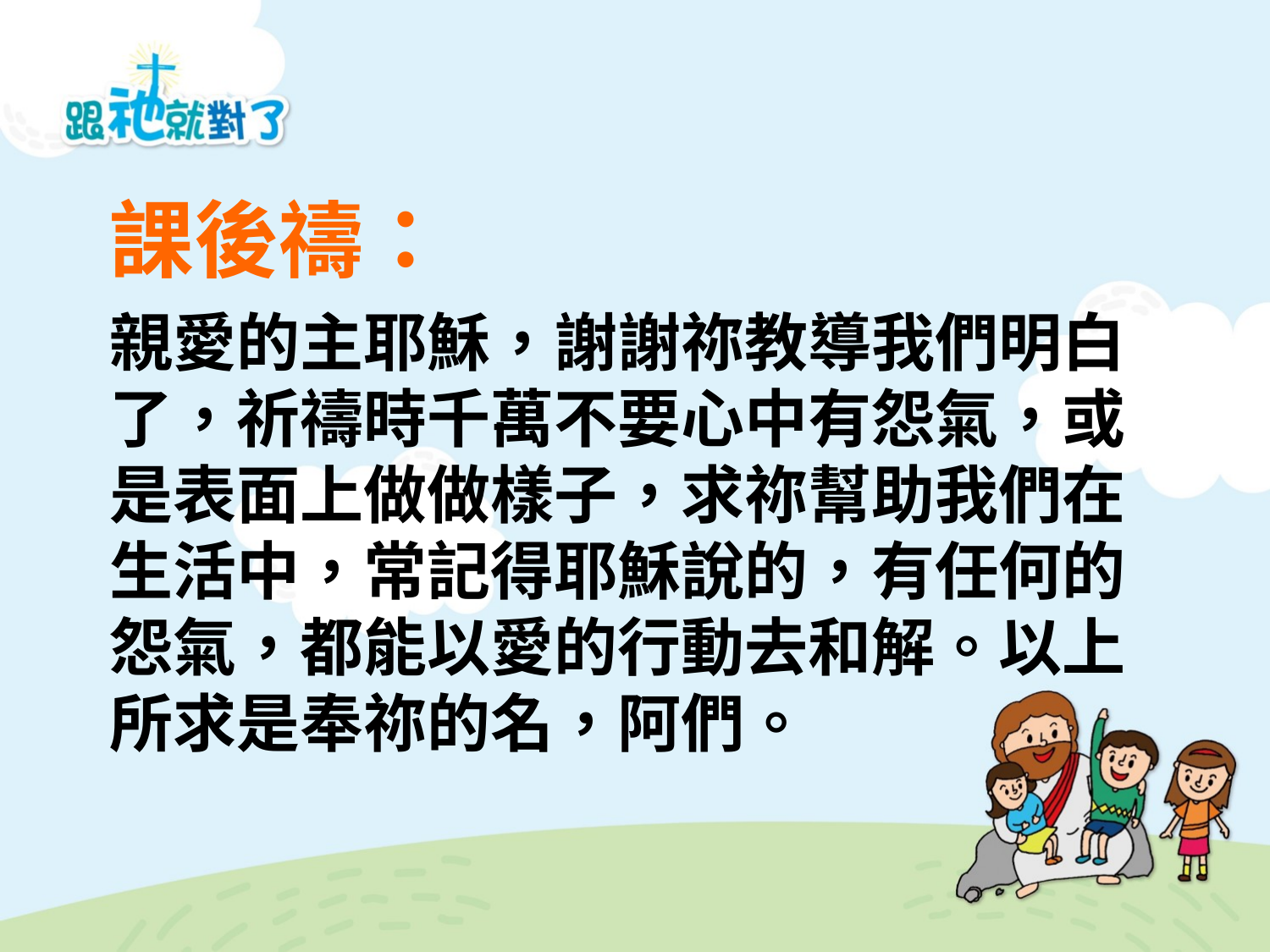

課後禱：
親愛的主耶穌，謝謝祢教導我們明白了，祈禱時千萬不要心中有怨氣，或是表面上做做樣子，求祢幫助我們在生活中，常記得耶穌說的，有任何的怨氣，都能以愛的行動去和解。以上所求是奉祢的名，阿們。